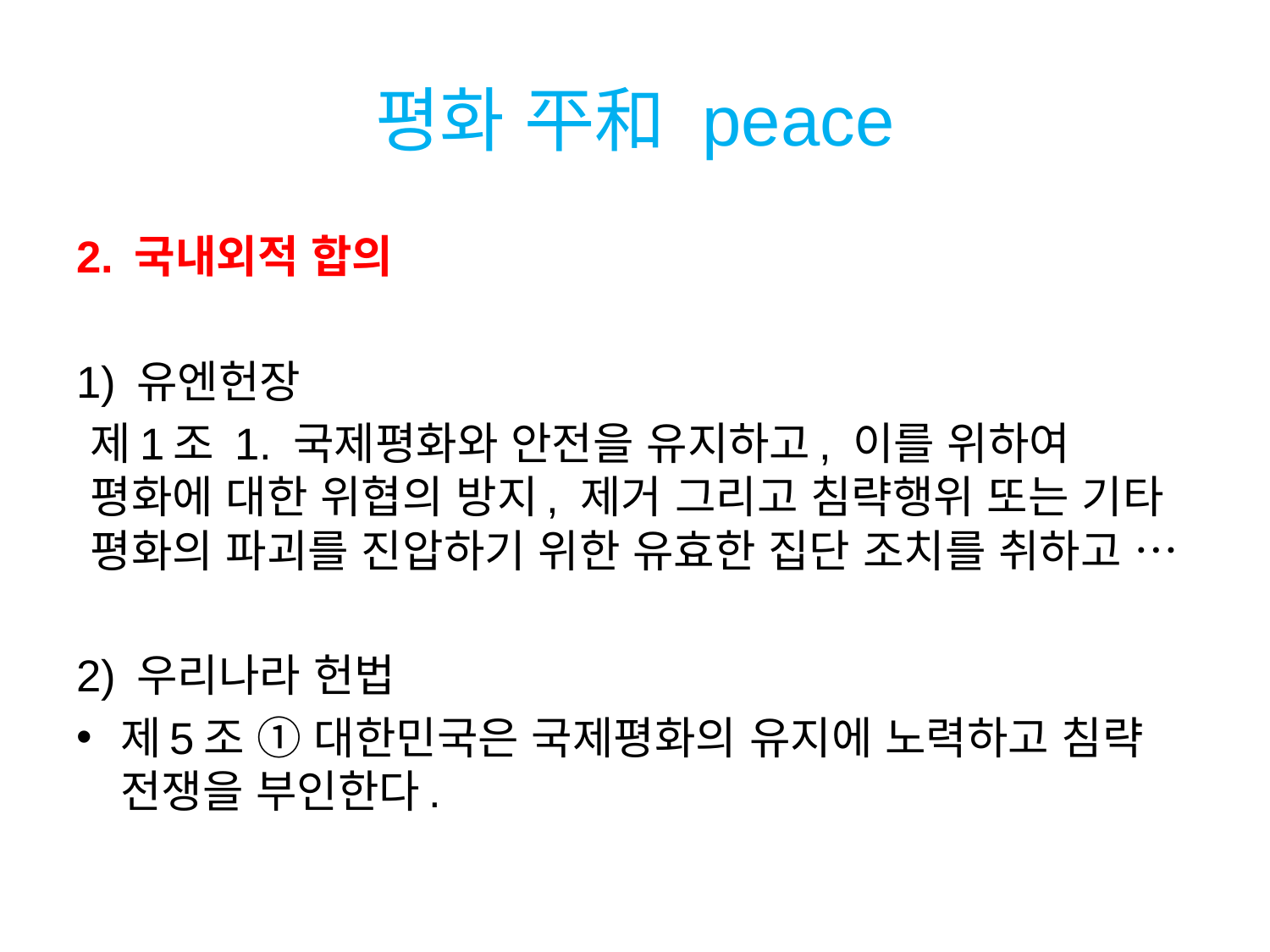

# 평화 平和 peace
2. 국내외적 합의

1) 유엔헌장
제1조 1. 국제평화와 안전을 유지하고, 이를 위하여 평화에 대한 위협의 방지, 제거 그리고 침략행위 또는 기타 평화의 파괴를 진압하기 위한 유효한 집단 조치를 취하고 …

2) 우리나라 헌법
제5조 ① 대한민국은 국제평화의 유지에 노력하고 침략 전쟁을 부인한다.